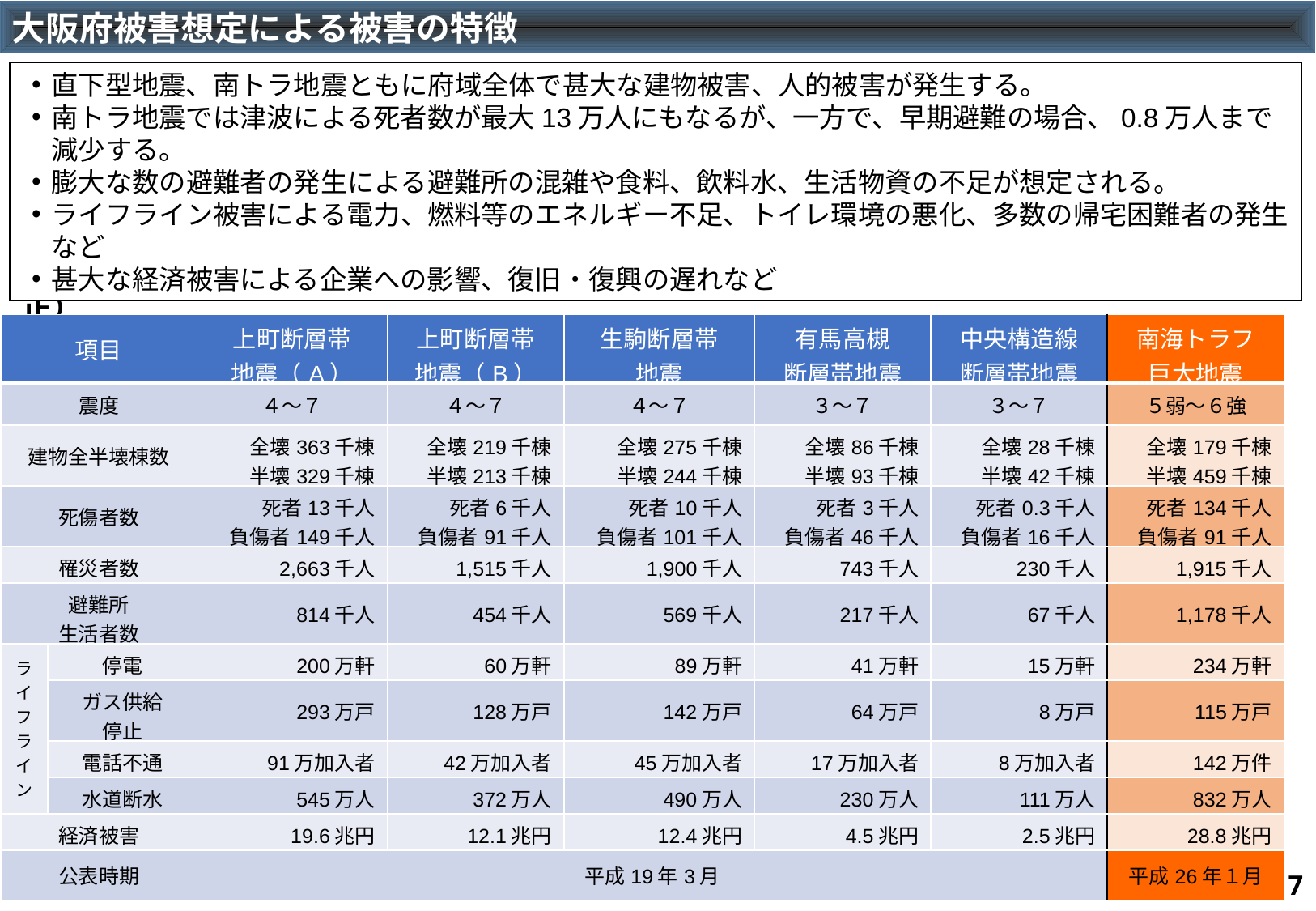

大阪府被害想定による被害の特徴
直下型地震、南トラ地震ともに府域全体で甚大な建物被害、人的被害が発生する。
南トラ地震では津波による死者数が最大13万人にもなるが、一方で、早期避難の場合、0.8万人まで減少する。
膨大な数の避難者の発生による避難所の混雑や食料、飲料水、生活物資の不足が想定される。
ライフライン被害による電力、燃料等のエネルギー不足、トイレ環境の悪化、多数の帰宅困難者の発生など
甚大な経済被害による企業への影響、復旧・復興の遅れなど
被害想定の概要（第１回検討部会資料1-1　一部修正）
| 項目 |  | 上町断層帯 地震（A） | 上町断層帯 地震（B） | 生駒断層帯 地震 | 有馬高槻 断層帯地震 | 中央構造線 断層帯地震 | 南海トラフ 巨大地震 |
| --- | --- | --- | --- | --- | --- | --- | --- |
| 震度 |  | ４～７ | ４～７ | ４～７ | ３～７ | ３～７ | ５弱～６強 |
| 建物全半壊棟数 |  | 全壊363千棟 半壊329千棟 | 全壊219千棟 半壊213千棟 | 全壊275千棟 半壊244千棟 | 全壊86千棟 半壊93千棟 | 全壊28千棟 半壊42千棟 | 全壊179千棟 半壊459千棟 |
| 死傷者数 |  | 死者13千人 負傷者149千人 | 死者6千人 負傷者91千人 | 死者10千人 負傷者101千人 | 死者3千人 負傷者46千人 | 死者0.3千人 負傷者16千人 | 死者134千人 負傷者91千人 |
| 罹災者数 |  | 2,663千人 | 1,515千人 | 1,900千人 | 743千人 | 230千人 | 1,915千人 |
| 避難所 生活者数 |  | 814千人 | 454千人 | 569千人 | 217千人 | 67千人 | 1,178千人 |
| ライフライン | 停電 | 200万軒 | 60万軒 | 89万軒 | 41万軒 | 15万軒 | 234万軒 |
|  | ガス供給 停止 | 293万戸 | 128万戸 | 142万戸 | 64万戸 | 8万戸 | 115万戸 |
|  | 電話不通 | 91万加入者 | 42万加入者 | 45万加入者 | 17万加入者 | 8万加入者 | 142万件 |
|  | 水道断水 | 545万人 | 372万人 | 490万人 | 230万人 | 111万人 | 832万人 |
| 経済被害 |  | 19.6兆円 | 12.1兆円 | 12.4兆円 | 4.5兆円 | 2.5兆円 | 28.8兆円 |
| 公表時期 |  | 平成19年3月 |  |  |  |  | 平成26年１月 |
7